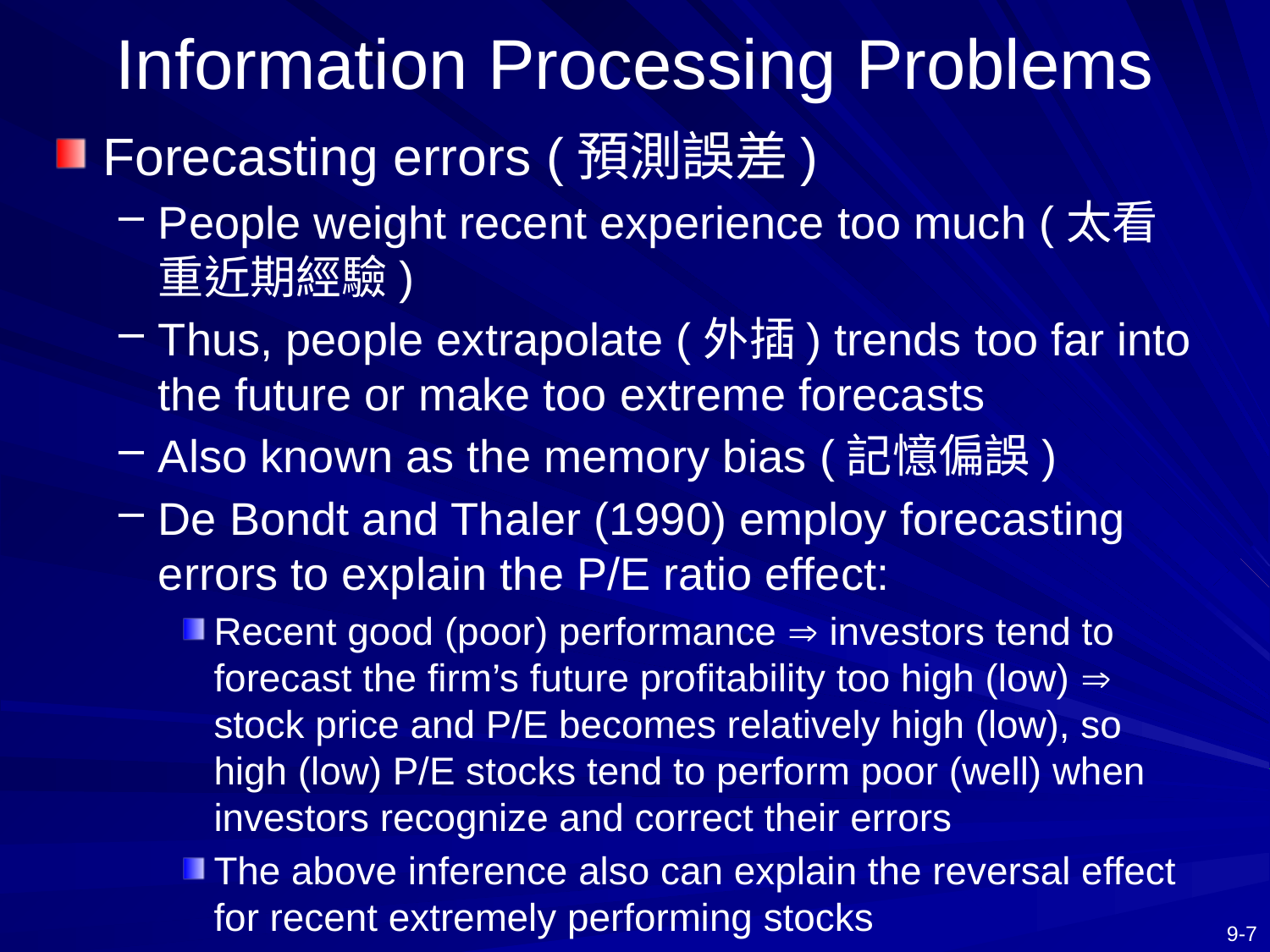

# Information Processing Problems
Forecasting errors (預測誤差)
People weight recent experience too much (太看重近期經驗)
Thus, people extrapolate (外插) trends too far into the future or make too extreme forecasts
Also known as the memory bias (記憶偏誤)
De Bondt and Thaler (1990) employ forecasting errors to explain the P/E ratio effect:
Recent good (poor) performance ⇒ investors tend to forecast the firm’s future profitability too high (low) ⇒ stock price and P/E becomes relatively high (low), so high (low) P/E stocks tend to perform poor (well) when investors recognize and correct their errors
The above inference also can explain the reversal effect for recent extremely performing stocks